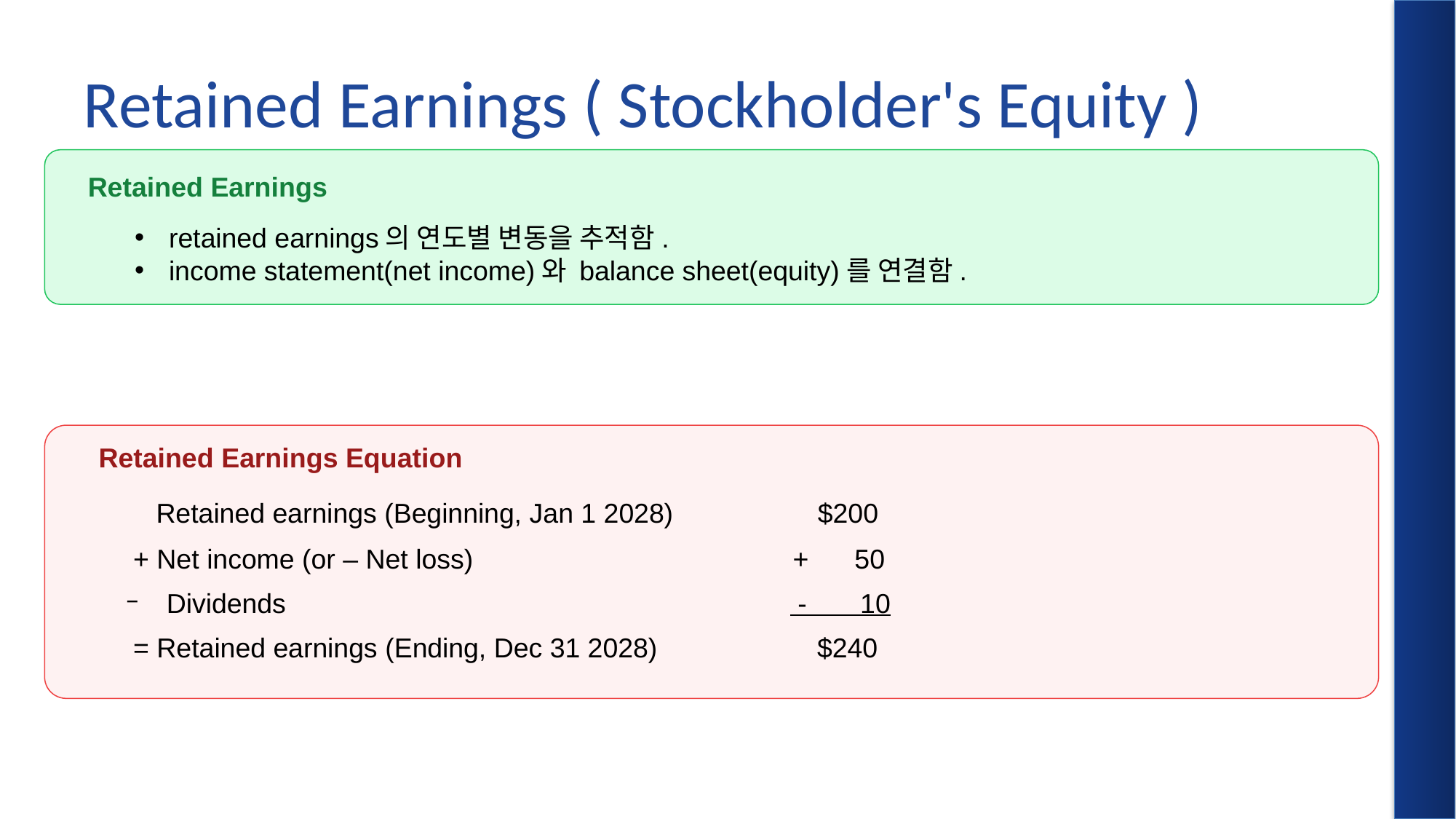

# Retained Earnings ( Stockholder's Equity )

Retained Earnings

retained earnings의 연도별 변동을 추적함.
income statement(net income)와 balance sheet(equity)를 연결함.

Retained Earnings Equation
| Retained earnings (Beginning, Jan 1 2028) $200 |
| --- |
| + Net income (or – Net loss) + 50 |
| Dividends - 10 |
| = Retained earnings (Ending, Dec 31 2028) $240 |